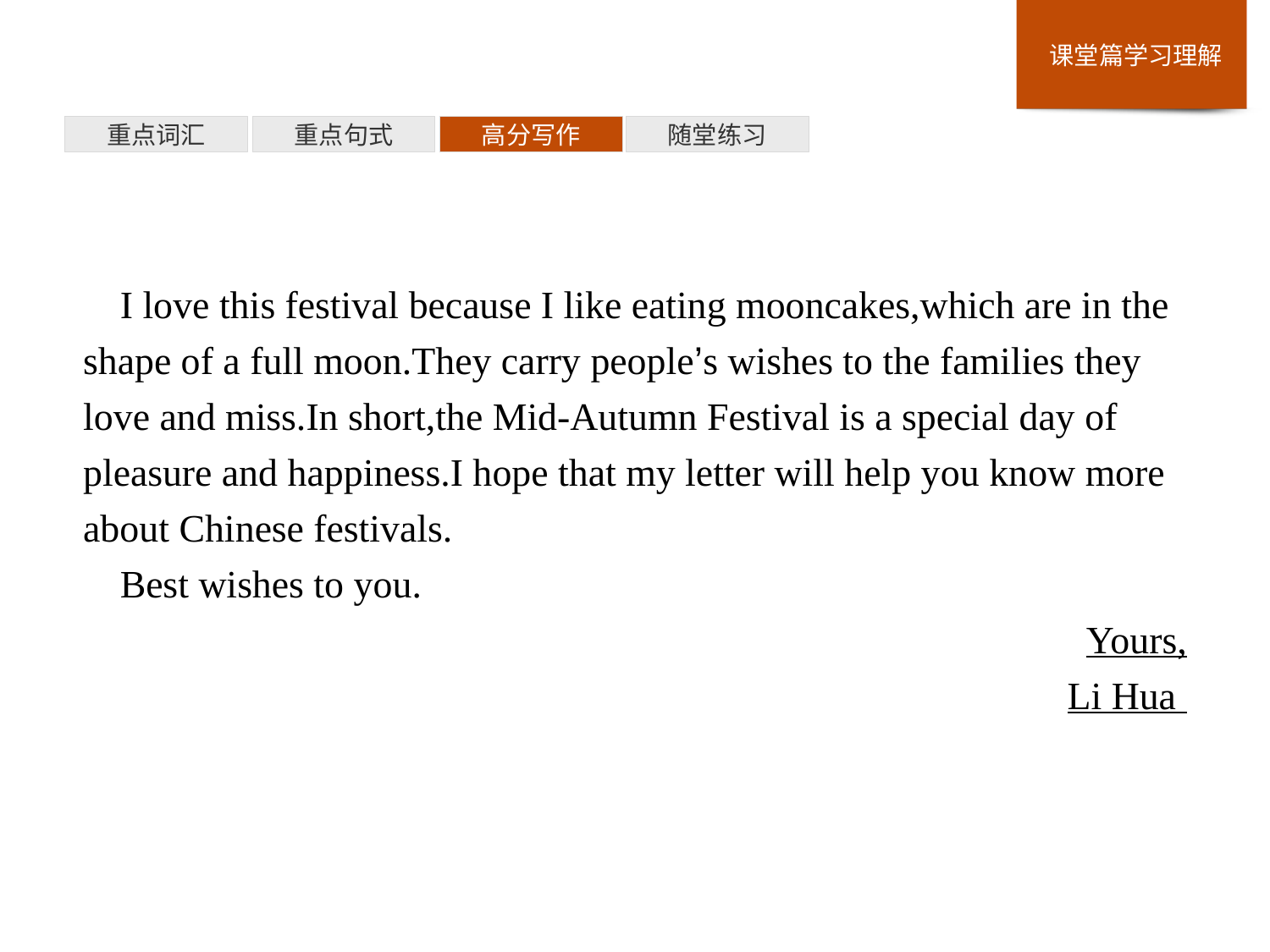

重点词汇
重点句式
高分写作
随堂练习
I love this festival because I like eating mooncakes,which are in the shape of a full moon.They carry people’s wishes to the families they love and miss.In short,the Mid-Autumn Festival is a special day of pleasure and happiness.I hope that my letter will help you know more about Chinese festivals.
Best wishes to you.
Yours,
Li Hua